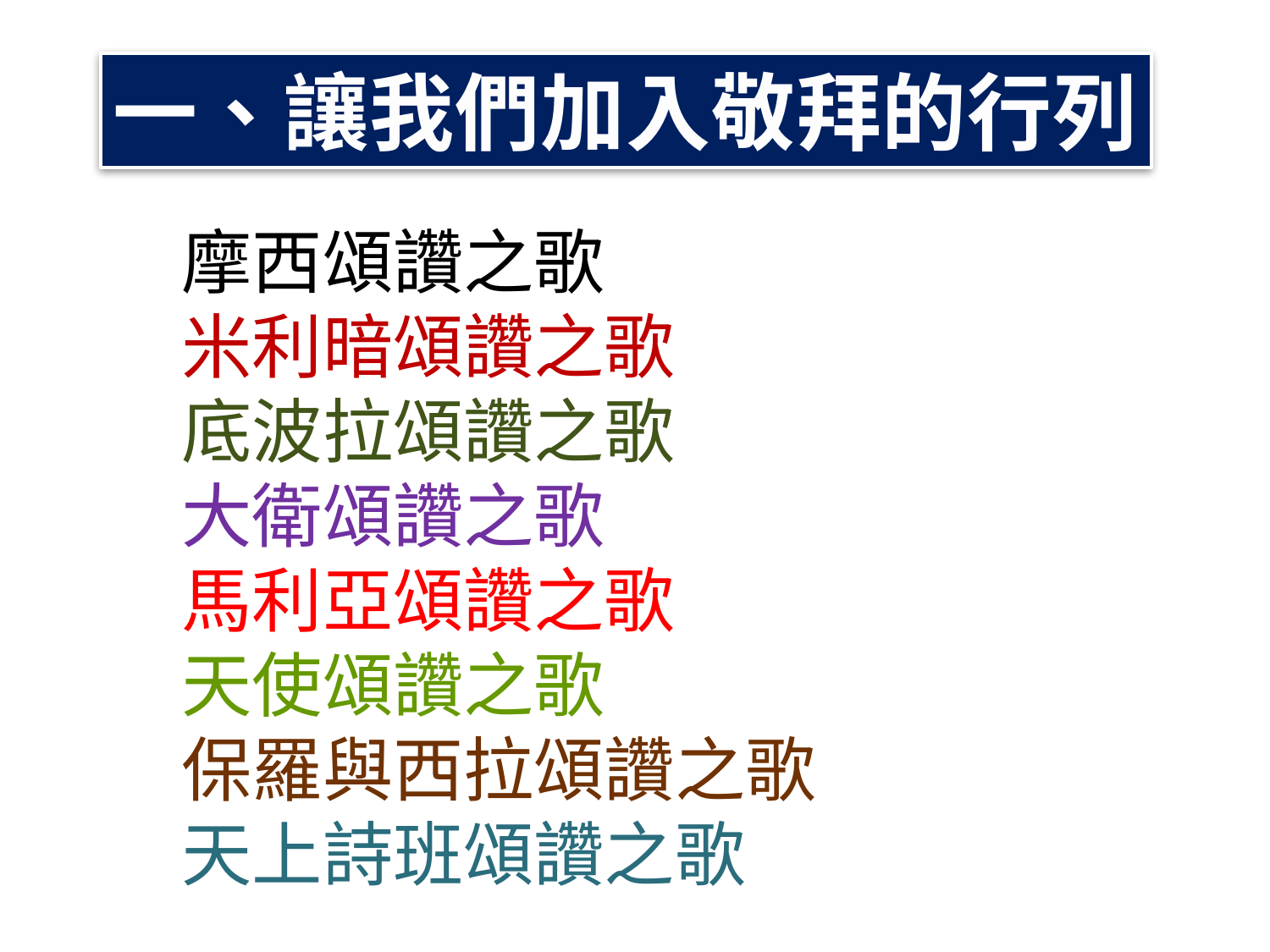

一、讓我們加入敬拜的行列
摩西頌讚之歌
米利暗頌讚之歌
底波拉頌讚之歌
大衛頌讚之歌
馬利亞頌讚之歌
天使頌讚之歌
保羅與西拉頌讚之歌
天上詩班頌讚之歌